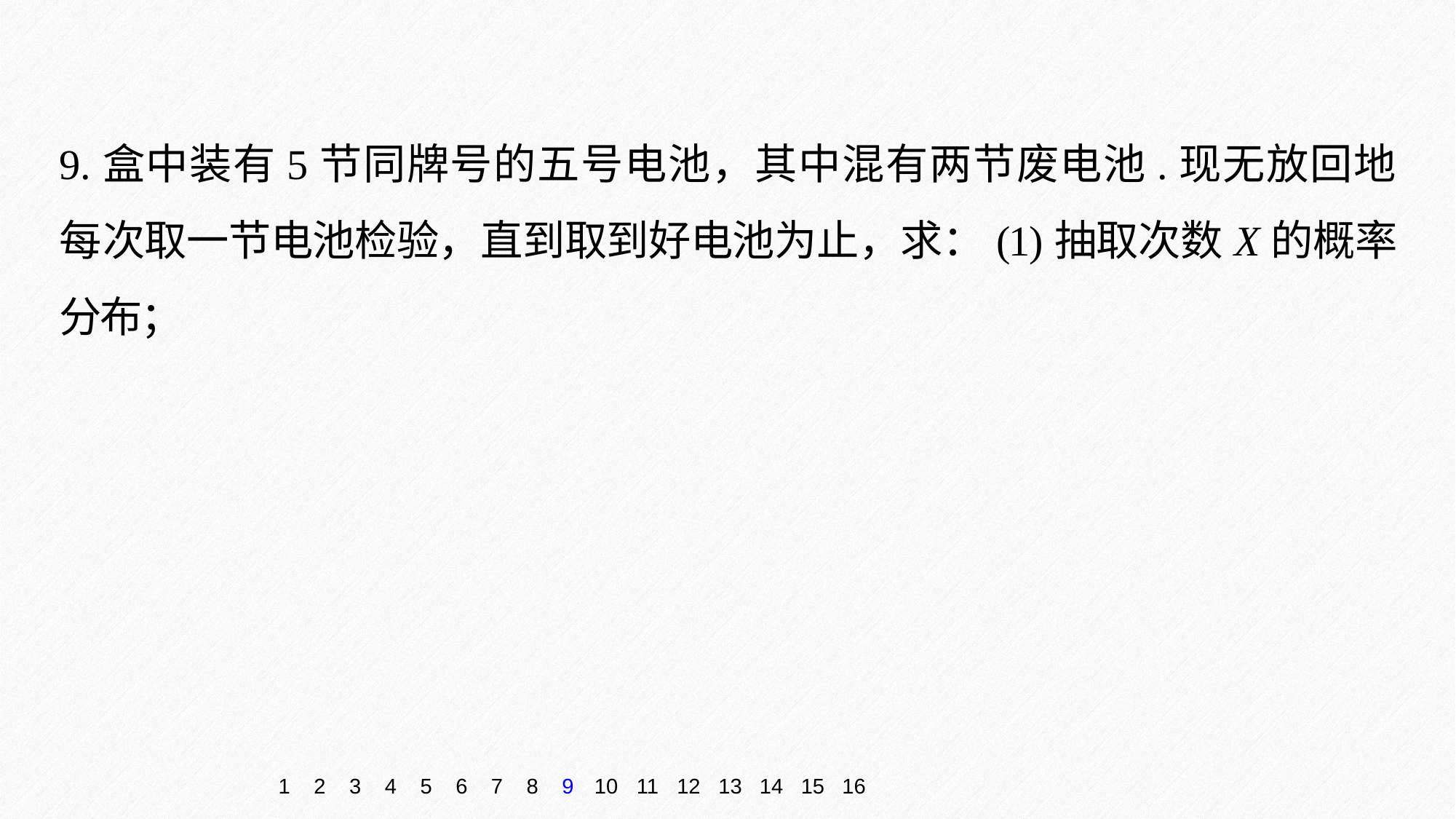

9.盒中装有5节同牌号的五号电池，其中混有两节废电池.现无放回地每次取一节电池检验，直到取到好电池为止，求：(1)抽取次数X的概率分布；
1
2
3
4
5
6
7
8
9
10
11
12
13
14
15
16